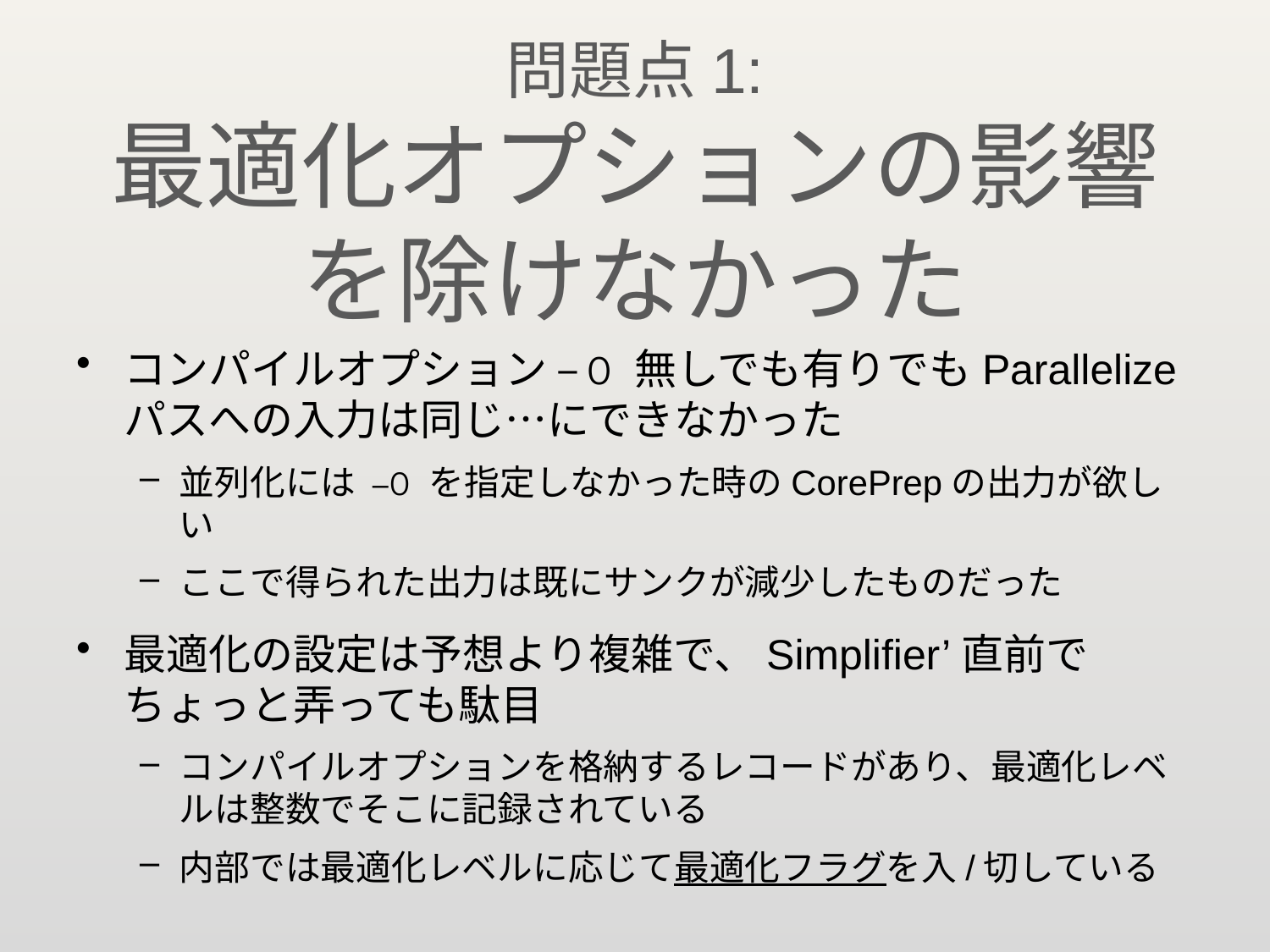

# 問題点1: 最適化オプションの影響を除けなかった
コンパイルオプション –O 無しでも有りでもParallelizeパスへの入力は同じ…にできなかった
並列化には -O を指定しなかった時のCorePrepの出力が欲しい
ここで得られた出力は既にサンクが減少したものだった
最適化の設定は予想より複雑で、Simplifier’直前でちょっと弄っても駄目
コンパイルオプションを格納するレコードがあり、最適化レベルは整数でそこに記録されている
内部では最適化レベルに応じて最適化フラグを入/切している